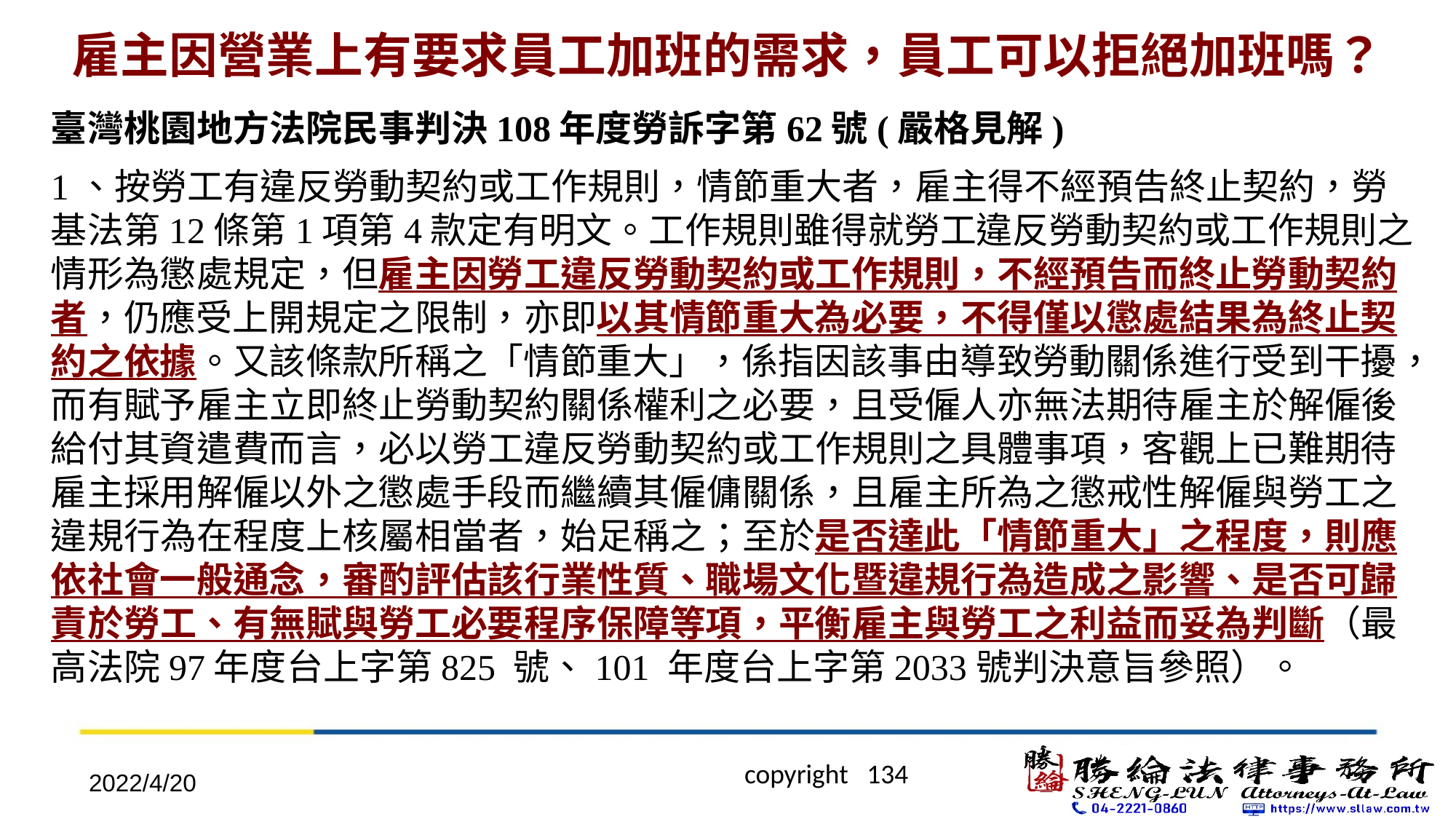

# 雇主因營業上有要求員工加班的需求，員工可以拒絕加班嗎？
臺灣桃園地方法院民事判決108年度勞訴字第62號(嚴格見解)

1、按勞工有違反勞動契約或工作規則，情節重大者，雇主得不經預告終止契約，勞基法第12條第1項第4款定有明文。工作規則雖得就勞工違反勞動契約或工作規則之情形為懲處規定，但雇主因勞工違反勞動契約或工作規則，不經預告而終止勞動契約者，仍應受上開規定之限制，亦即以其情節重大為必要，不得僅以懲處結果為終止契約之依據。又該條款所稱之「情節重大」，係指因該事由導致勞動關係進行受到干擾，而有賦予雇主立即終止勞動契約關係權利之必要，且受僱人亦無法期待雇主於解僱後給付其資遣費而言，必以勞工違反勞動契約或工作規則之具體事項，客觀上已難期待雇主採用解僱以外之懲處手段而繼續其僱傭關係，且雇主所為之懲戒性解僱與勞工之違規行為在程度上核屬相當者，始足稱之；至於是否達此「情節重大」之程度，則應依社會一般通念，審酌評估該行業性質、職場文化暨違規行為造成之影響、是否可歸責於勞工、有無賦與勞工必要程序保障等項，平衡雇主與勞工之利益而妥為判斷（最高法院97年度台上字第825 號、101 年度台上字第2033號判決意旨參照）。

2022/4/20
 copyright   134